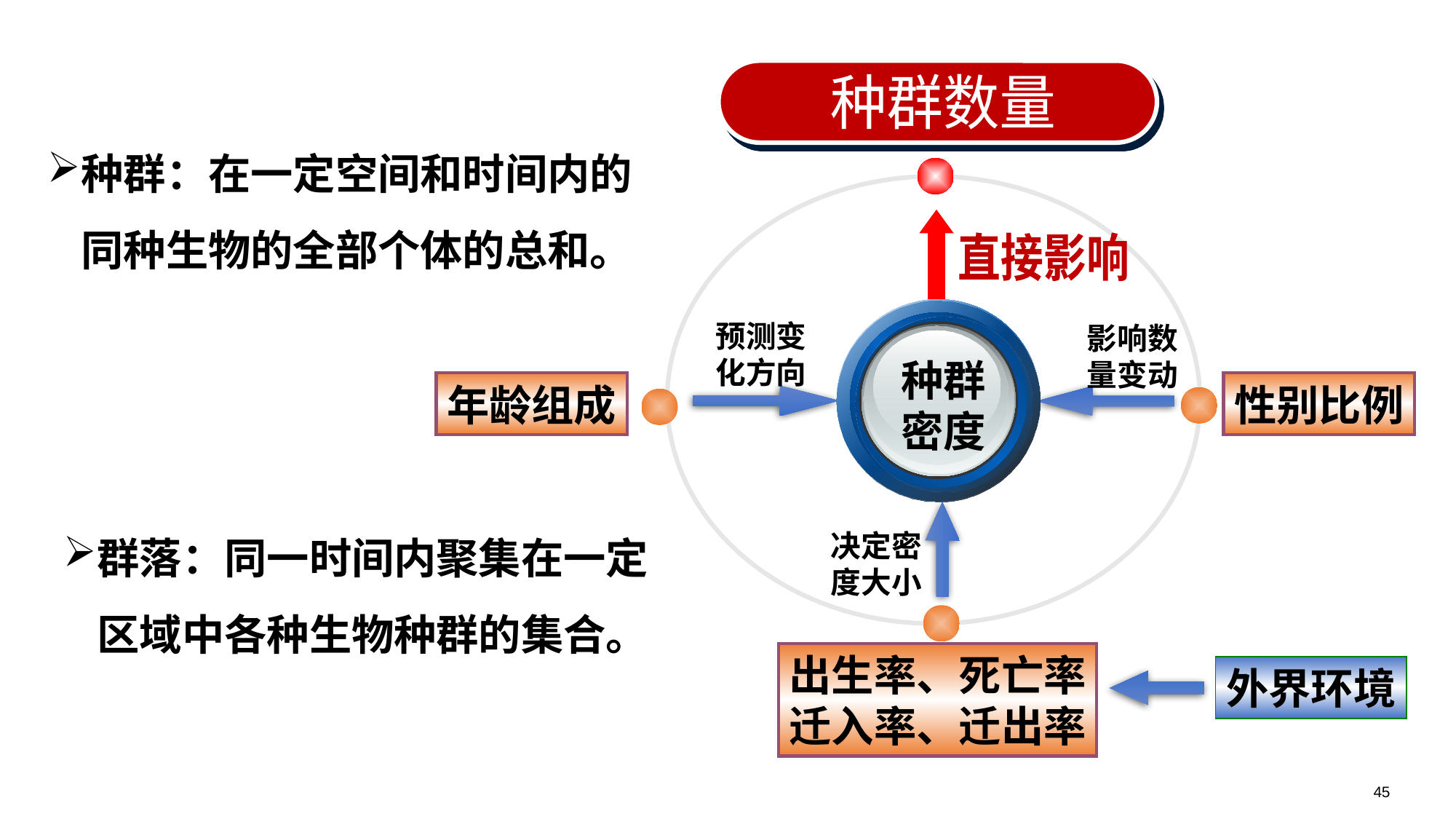

种群数量
种群：在一定空间和时间内的同种生物的全部个体的总和。

直接影响

预测变化方向

影响数量变动

种群密度
年龄组成
性别比例

群落：同一时间内聚集在一定区域中各种生物种群的集合。
决定密度大小

出生率、死亡率
迁入率、迁出率
外界环境

45